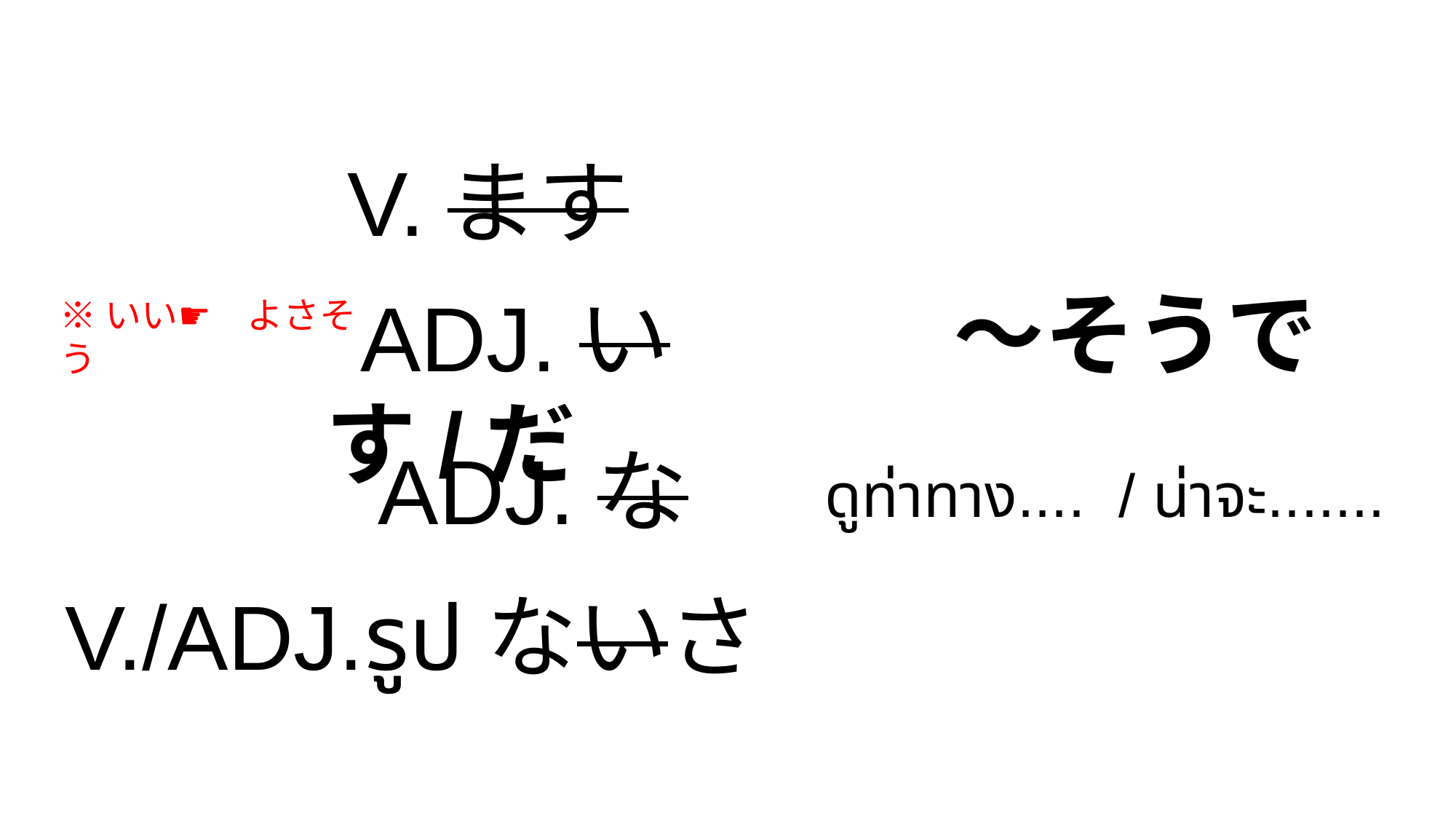

V.ます
ADJ.い
※いい☛　よさそう
                                 ～そうです/だ
ADJ.な
ดูท่าทาง....  / น่าจะ.......

V./ADJ.รูปないさ